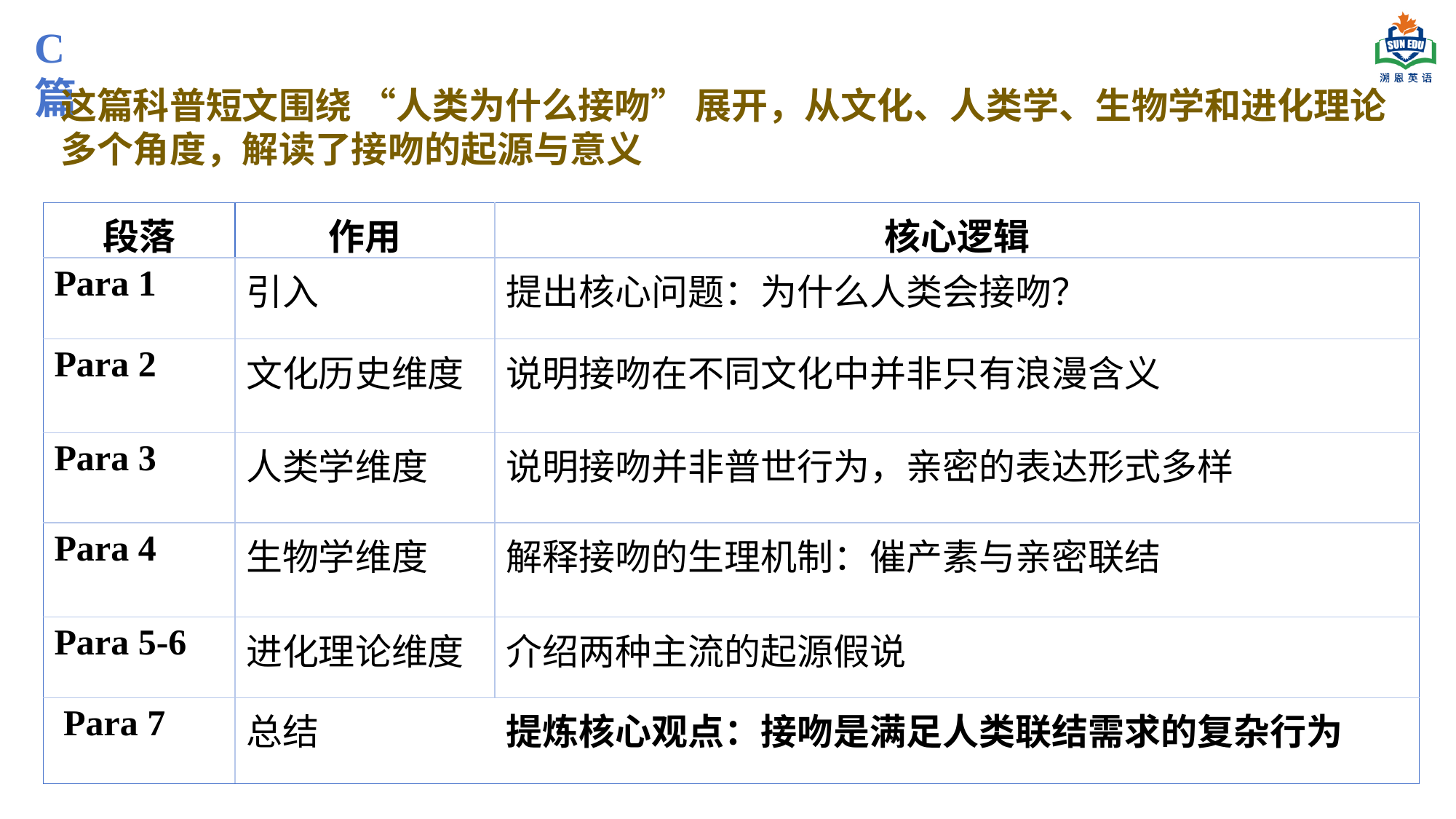

C篇
这篇科普短文围绕 “人类为什么接吻” 展开，从文化、人类学、生物学和进化理论多个角度，解读了接吻的起源与意义
| 段落 | 作用 | 核心逻辑 |
| --- | --- | --- |
| Para 1 | 引入 | 提出核心问题：为什么人类会接吻？ |
| Para 2 | 文化历史维度 | 说明接吻在不同文化中并非只有浪漫含义 |
| Para 3 | 人类学维度 | 说明接吻并非普世行为，亲密的表达形式多样 |
| Para 4 | 生物学维度 | 解释接吻的生理机制：催产素与亲密联结 |
| Para 5-6 | 进化理论维度 | 介绍两种主流的起源假说 |
| Para 7 | 总结 | 提炼核心观点：接吻是满足人类联结需求的复杂行为 |